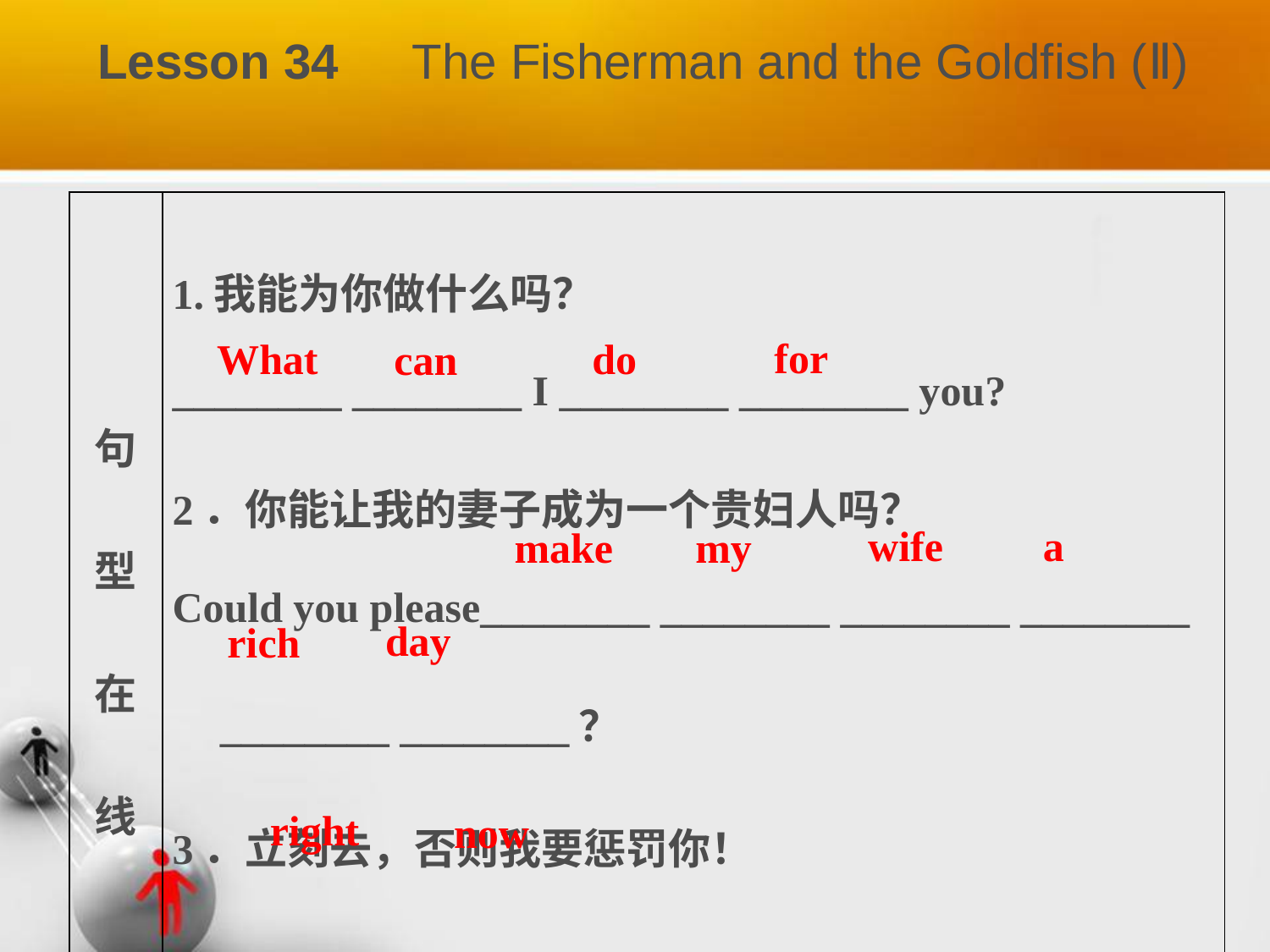

Lesson 34　The Fisherman and the Goldfish (Ⅱ)
| 句 型 在 线 | 1.我能为你做什么吗？ \_\_\_\_\_\_\_\_ \_\_\_\_\_\_\_\_ I \_\_\_\_\_\_\_\_ \_\_\_\_\_\_\_\_ you? 2．你能让我的妻子成为一个贵妇人吗？ Could you please\_\_\_\_\_\_\_\_ \_\_\_\_\_\_\_\_ \_\_\_\_\_\_\_\_ \_\_\_\_\_\_\_\_ \_\_\_\_\_\_\_\_ \_\_\_\_\_\_\_\_？ 3．立刻去，否则我要惩罚你！ Go \_\_\_\_\_\_\_\_ \_\_\_\_\_\_\_\_， or I will punish you! |
| --- | --- |
 for
What
do
can
 wife
 a
 my
make
day
rich
right
now